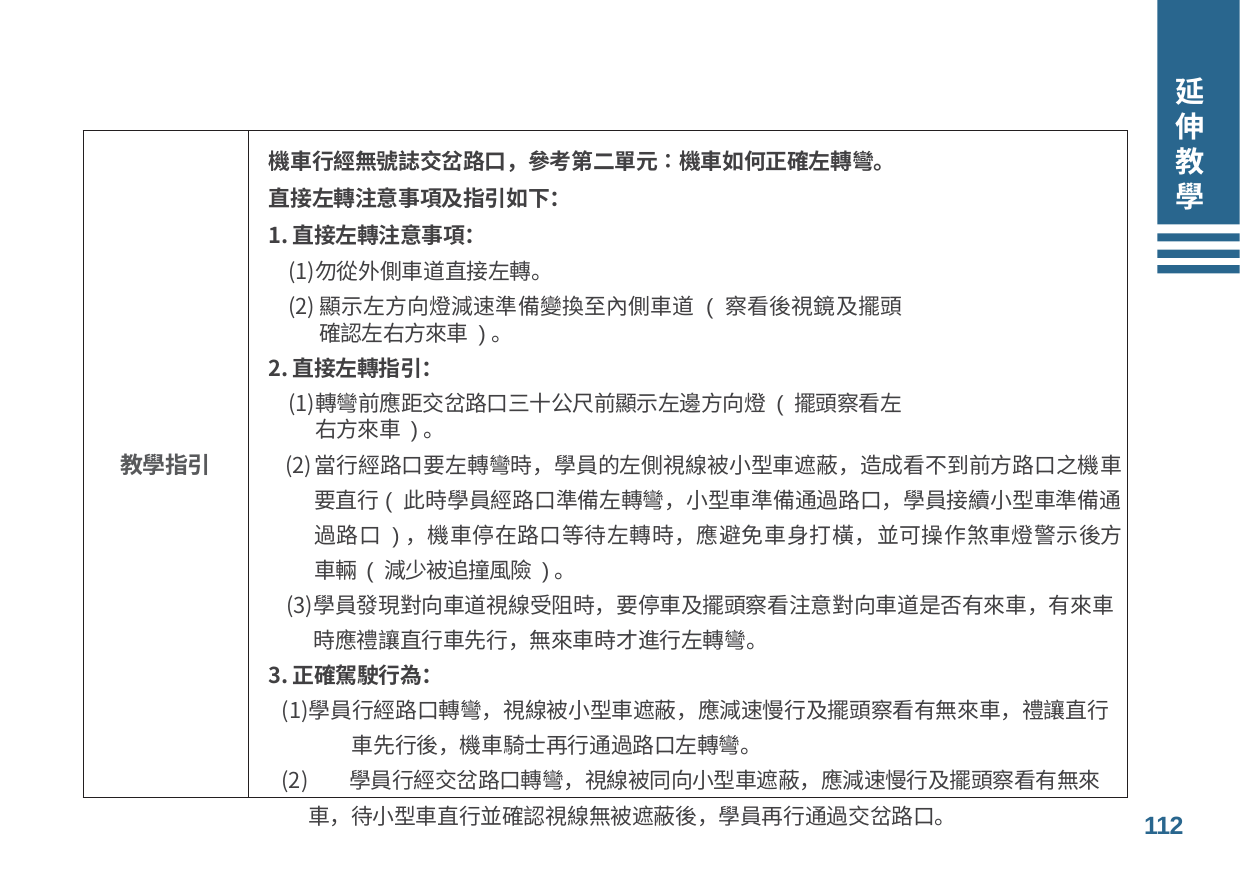

# 延伸教學

機車行經無號誌交岔路口，參考第二單元∶機車如何正確左轉彎。直接左轉注意事項及指引如下：
直接左轉注意事項：
勿從外側車道直接左轉。
顯示左方向燈減速準備變換至內側車道 ( 察看後視鏡及擺頭確認左右方來車 )。
直接左轉指引：
轉彎前應距交岔路口三十公尺前顯示左邊方向燈 ( 擺頭察看左右方來車 )。
當行經路口要左轉彎時，學員的左側視線被小型車遮蔽，造成看不到前方路口之機車要直行( 此時學員經路口準備左轉彎，小型車準備通過路口，學員接續小型車準備通過路口 )，機車停在路口等待左轉時，應避免車身打橫，並可操作煞車燈警示後方車輛 ( 減少被追撞風險 )。
學員發現對向車道視線受阻時，要停車及擺頭察看注意對向車道是否有來車，有來車時應禮讓直行車先行，無來車時才進行左轉彎。
正確駕駛行為：
學員行經路口轉彎，視線被小型車遮蔽，應減速慢行及擺頭察看有無來車，禮讓直行	車先行後，機車騎士再行通過路口左轉彎。
	學員行經交岔路口轉彎，視線被同向小型車遮蔽，應減速慢行及擺頭察看有無來車，待小型車直行並確認視線無被遮蔽後，學員再行通過交岔路口。
教學指引
112